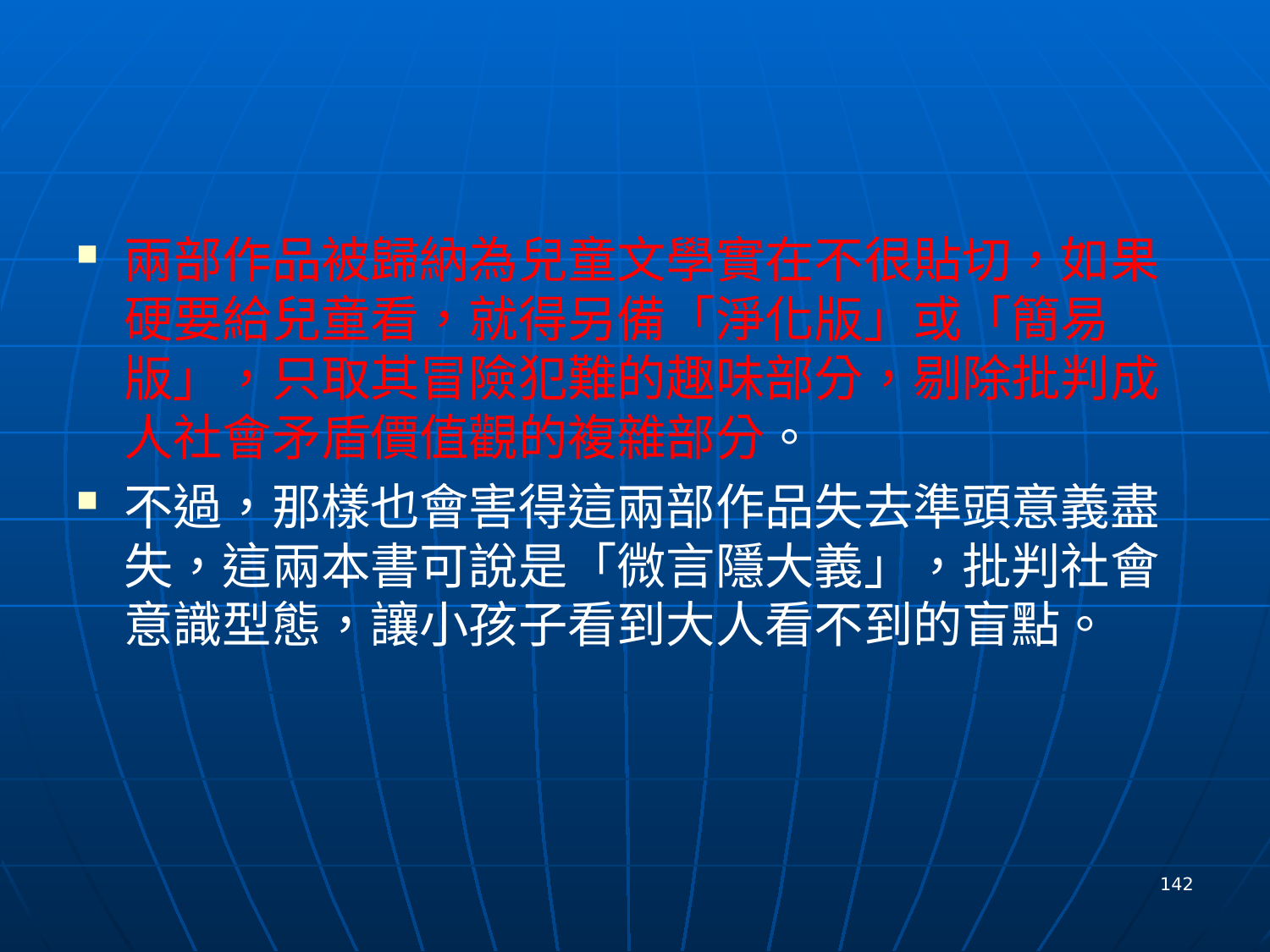

#
兩部作品被歸納為兒童文學實在不很貼切，如果硬要給兒童看，就得另備「淨化版」或「簡易版」，只取其冒險犯難的趣味部分，剔除批判成人社會矛盾價值觀的複雜部分。
不過，那樣也會害得這兩部作品失去準頭意義盡失，這兩本書可說是「微言隱大義」，批判社會意識型態，讓小孩子看到大人看不到的盲點。
142